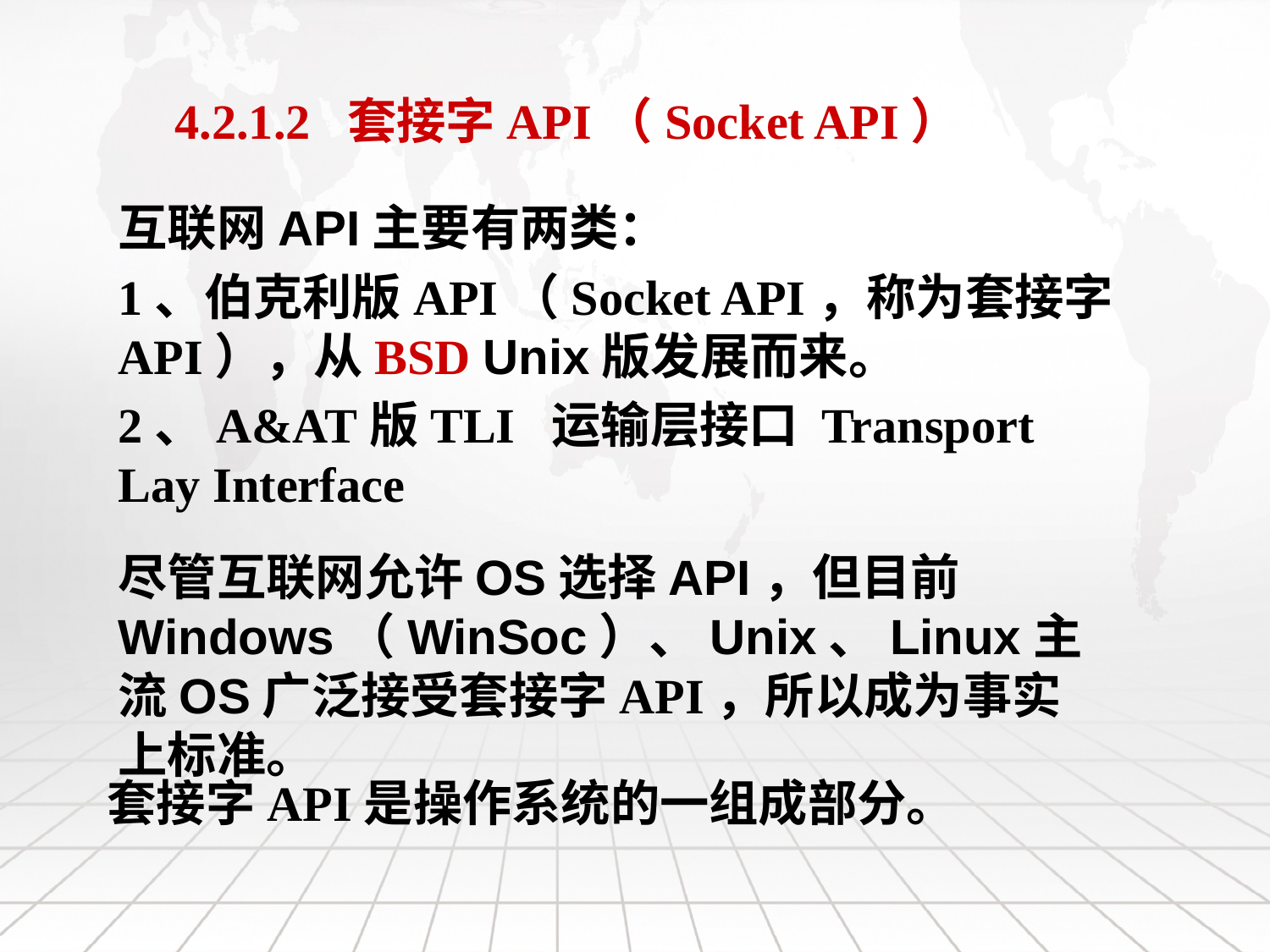

4.2.1.2  套接字API（Socket API）
互联网API主要有两类：
1、伯克利版API（Socket API，称为套接字API），从BSD Unix版发展而来。
2、A&AT版TLI  运输层接口 Transport Lay Interface
尽管互联网允许OS选择API，但目前Windows（WinSoc）、Unix、Linux主流OS广泛接受套接字API，所以成为事实上标准。
套接字API是操作系统的一组成部分。